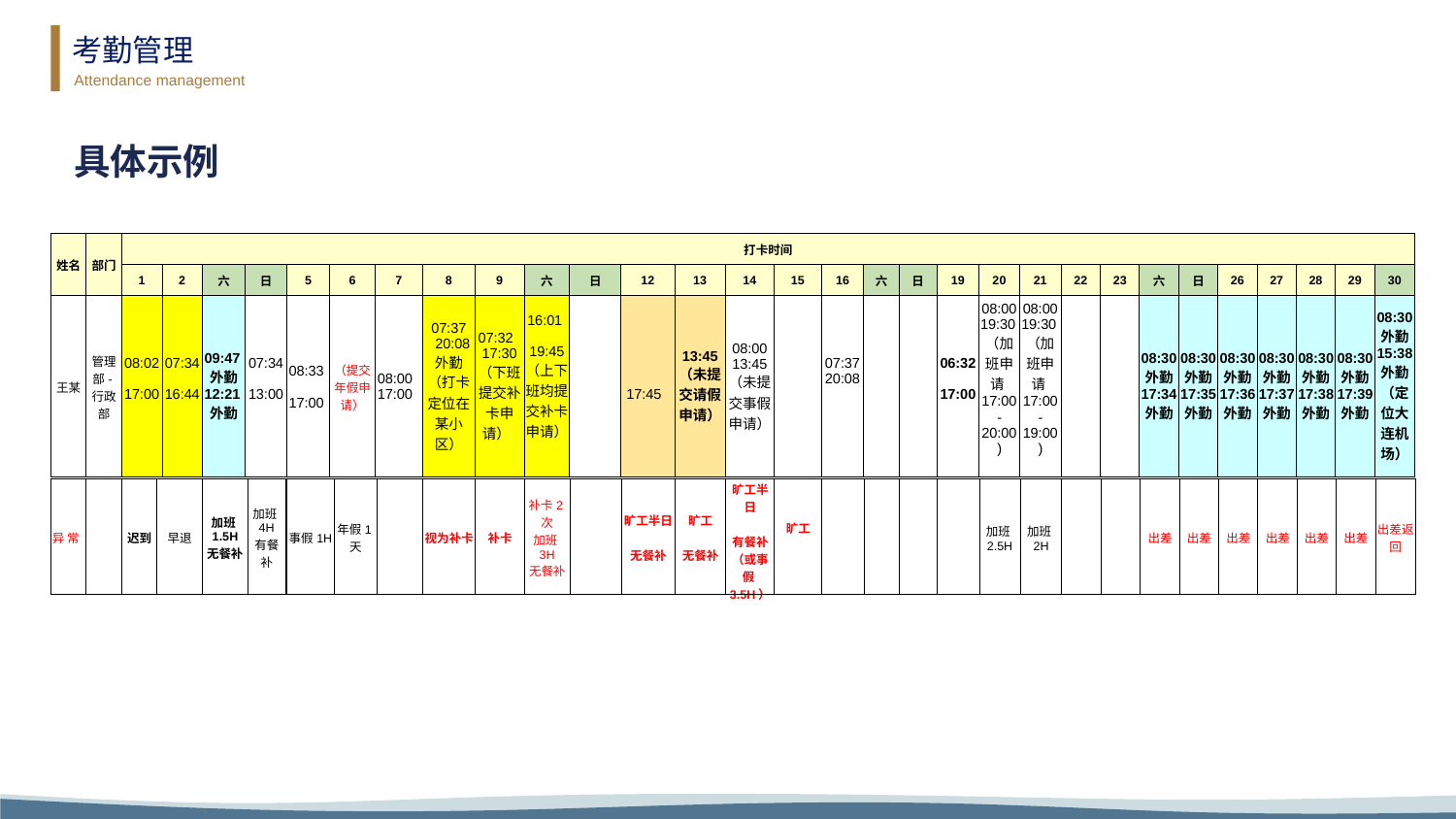

考勤管理

Attendance management
具体示例
| 姓名 | 部门 | 打卡时间 |  |  |  |  |  |  |  |  |  |  |  |  |  |  |  |  |  |  |  |  |  |  |  |  |  |  |  |  |  |
| --- | --- | --- | --- | --- | --- | --- | --- | --- | --- | --- | --- | --- | --- | --- | --- | --- | --- | --- | --- | --- | --- | --- | --- | --- | --- | --- | --- | --- | --- | --- | --- |
|  |  | 1 | 2 | 六 | 日 | 5 | 6 | 7 | 8 | 9 | 六 | 日 | 12 | 13 | 14 | 15 | 16 | 六 | 日 | 19 | 20 | 21 | 22 | 23 | 六 | 日 | 26 | 27 | 28 | 29 | 30 |
| 王某 | 管理部-行政部 | 08:02 17:00 | 07:34 16:44 | 09:47外勤 12:21外勤 | 07:34 13:00 | 08:33 17:00 | （提交年假申请） | 08:00 17:00 | 07:37 20:08 外勤 （打卡定位在某小区） | 07:32 17:30 （下班提交补卡申请） | 16:01 19:45 （上下班均提交补卡申请） |  | 17:45 | 13:45 （未提交请假申请） | 08:00 13:45 （未提交事假申请） |  | 07:37 20:08 |  |  | 06:32 17:00 | 08:00 19:30（加班申请17:00-20:00) | 08:00 19:30（加班申请17:00-19:00) |  |  | 08:30 外勤 17:34 外勤 | 08:30 外勤 17:35 外勤 | 08:30 外勤 17:36 外勤 | 08:30 外勤 17:37 外勤 | 08:30 外勤 17:38 外勤 | 08:30 外勤 17:39 外勤 | 08:30 外勤 15:38 外勤 （定位大连机场） |
| 旷工半日 无餐补 | 旷工 无餐补 | 旷工半日 有餐补 （或事假3.5H） | 旷工 |
| --- | --- | --- | --- |
| 异 常 |  | 迟到 | 早退 |
| --- | --- | --- | --- |
| 加班1.5H 无餐补 | 加班4H 有餐补 |
| --- | --- |
| 事假1H | 年假1天 |  |
| --- | --- | --- |
| 视为补卡 | 补卡 | 补卡2次 加班3H 无餐补 |  |
| --- | --- | --- | --- |
|  |  |  |  | 加班2.5H | 加班2H |  |  |
| --- | --- | --- | --- | --- | --- | --- | --- |
| 出差 | 出差 | 出差 | 出差 | 出差 | 出差 | 出差返回 |
| --- | --- | --- | --- | --- | --- | --- |